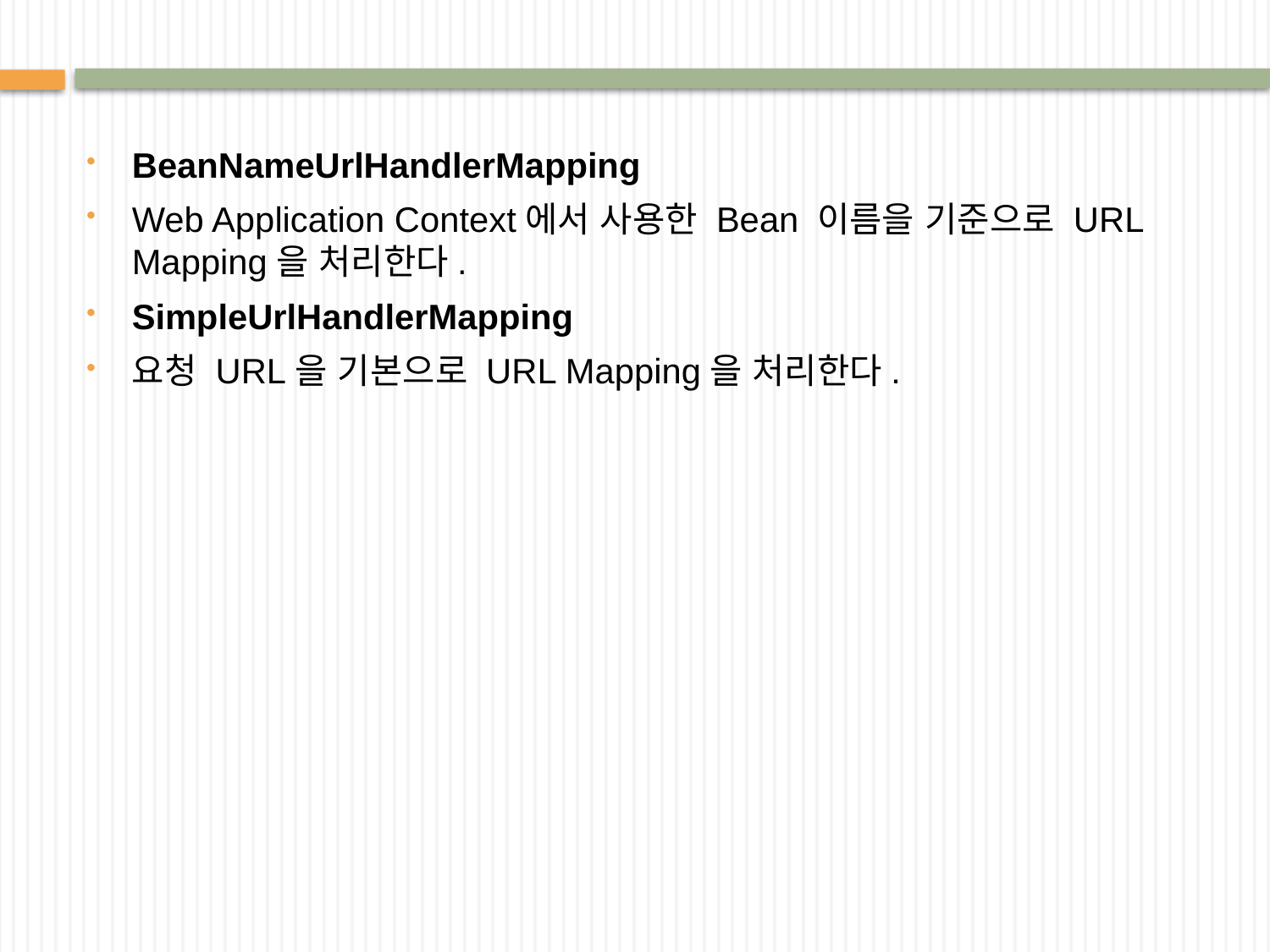

#
BeanNameUrlHandlerMapping
Web Application Context에서 사용한 Bean 이름을 기준으로 URL Mapping을 처리한다.
SimpleUrlHandlerMapping
요청 URL을 기본으로 URL Mapping을 처리한다.